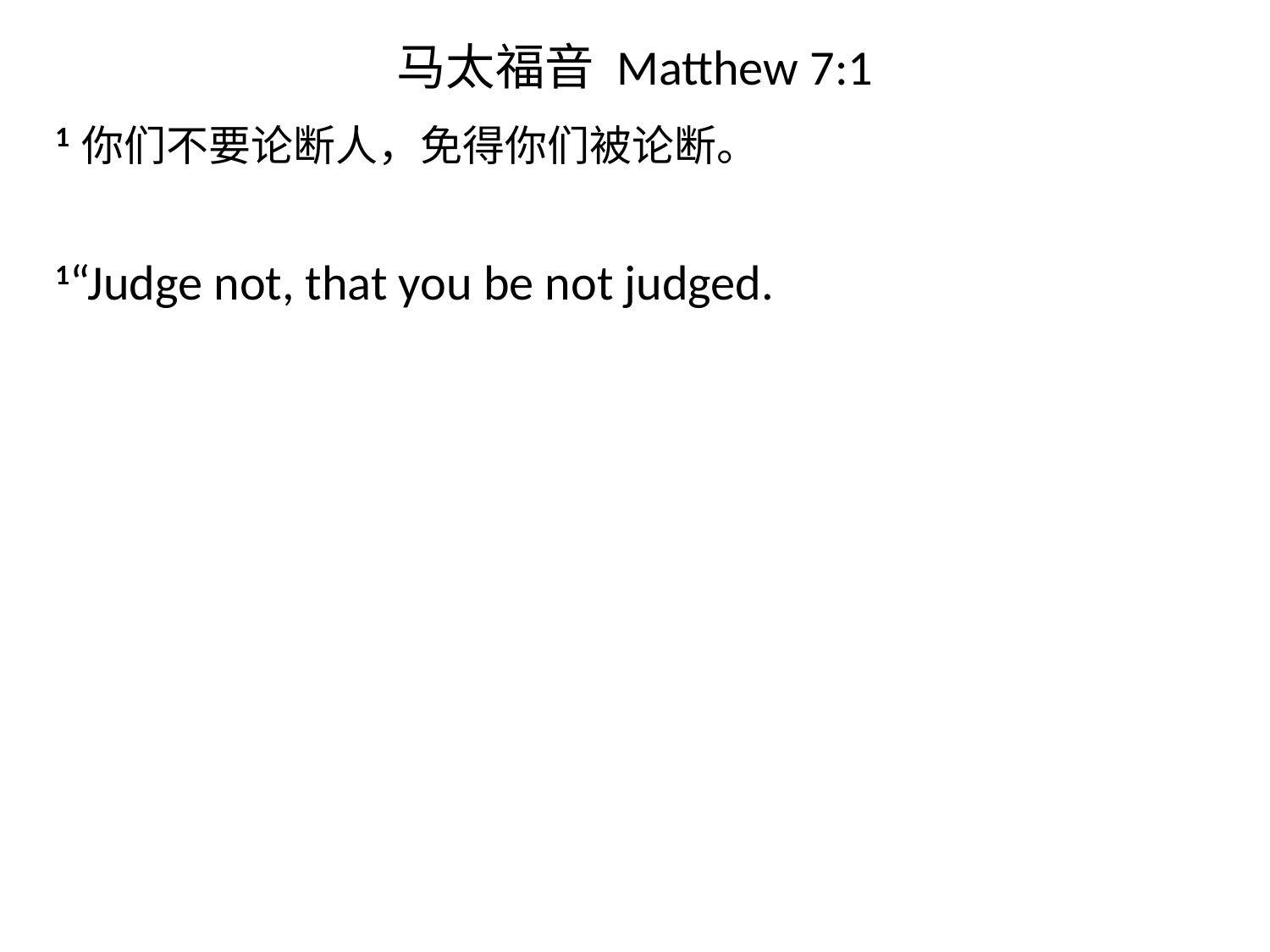

# 马太福音 Matthew 7:1
1你们不要论断人，免得你们被论断。

1“Judge not, that you be not judged.